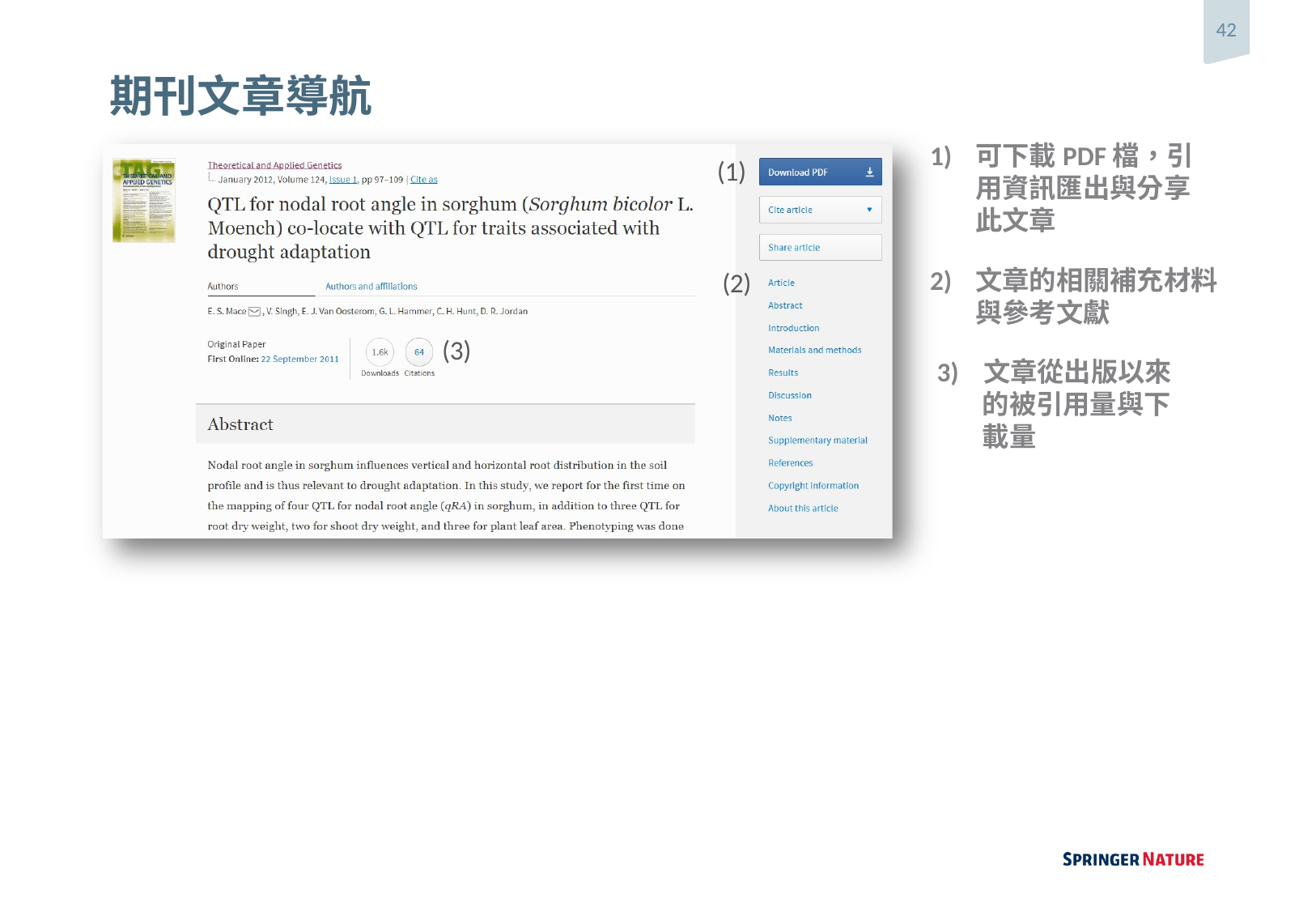

42
# 期刊文章導航

1)	可下載PDF檔，引用資訊匯出與分享此文章

(1)
2)	文章的相關補充材料與參考文獻
(2)
(3)
3)   文章從出版以來的被引用量與下載量